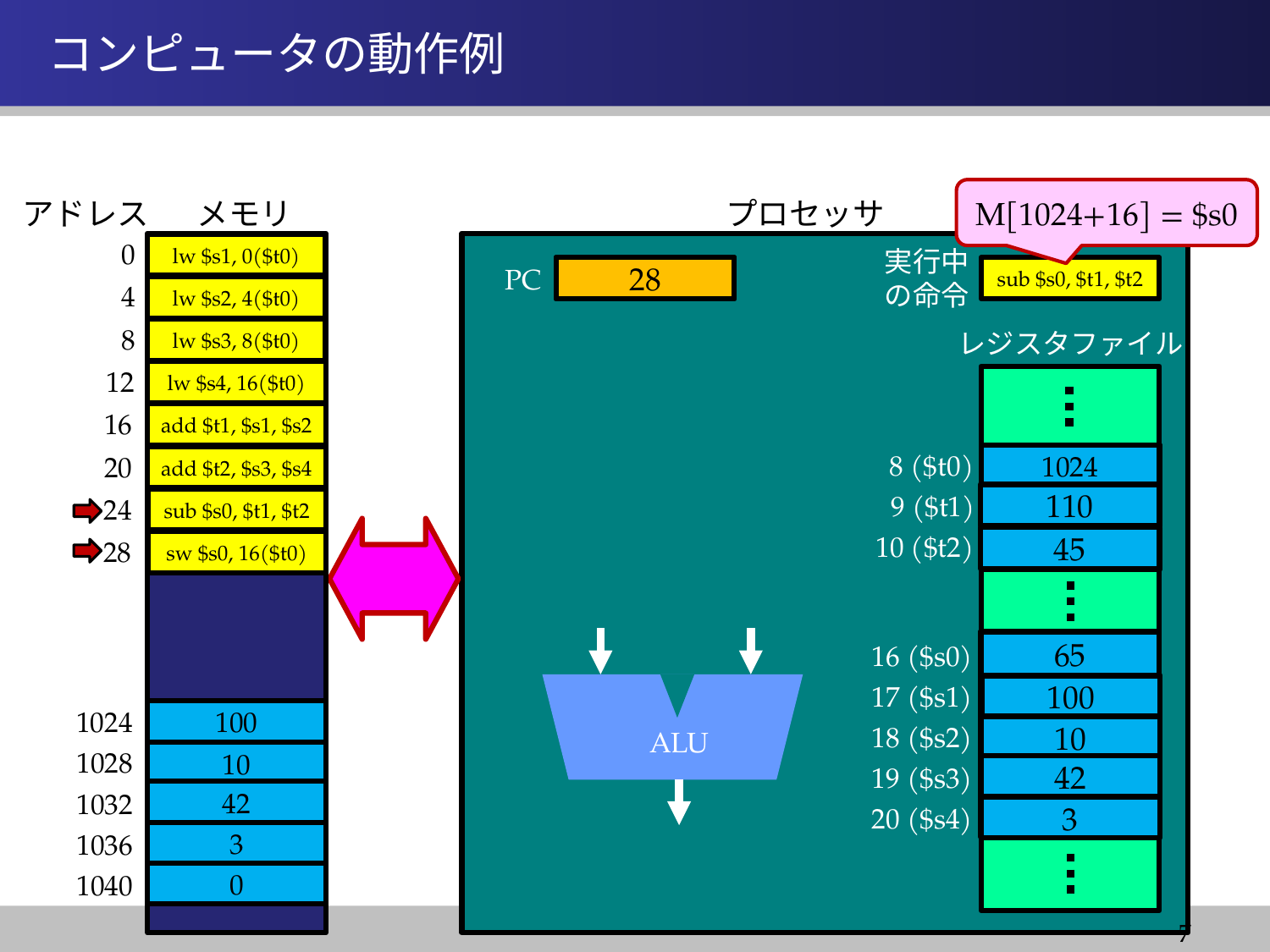

情報システム基盤学基礎１
# コンピュータの動作例
M[1024+16] = $s0
プロセッサ
アドレス
メモリ
0

lw $s1, 0($t0)
lw $s1, 0($t0)
実行中
の命令
PC
28
24
sub $s0, $t1, $t2
4
lw $s2, 4($t0)
lw $s2, 4($t0)
8
lw $s3, 8($t0)
lw $s3, 8($t0)
レジスタファイル
12
lw $s4, 16($t0)
lw $s4, 16($t0)

16
add $t1, $s1, $s2
add $t1, $s1, $s2
8 ($t0)
20

1024
add $t2, $s3, $s4
add $t2, $s3, $s4
9 ($t1)
110
110
24

sub $s0, $t1, $t2
sub $s0, $t1, $t2

10 ($t2)

45
28
45
sw $s0, 16($t0)
sw $s0, 16($t0)

16 ($s0)
65
65

17 ($s1)
100

100
1024
100
100
18 ($s2)

10
10
ALU
1028
10
10
19 ($s3)
42

42
1032
42
42
20 ($s4)
3

3
1036
3
3

1040
0
0
7